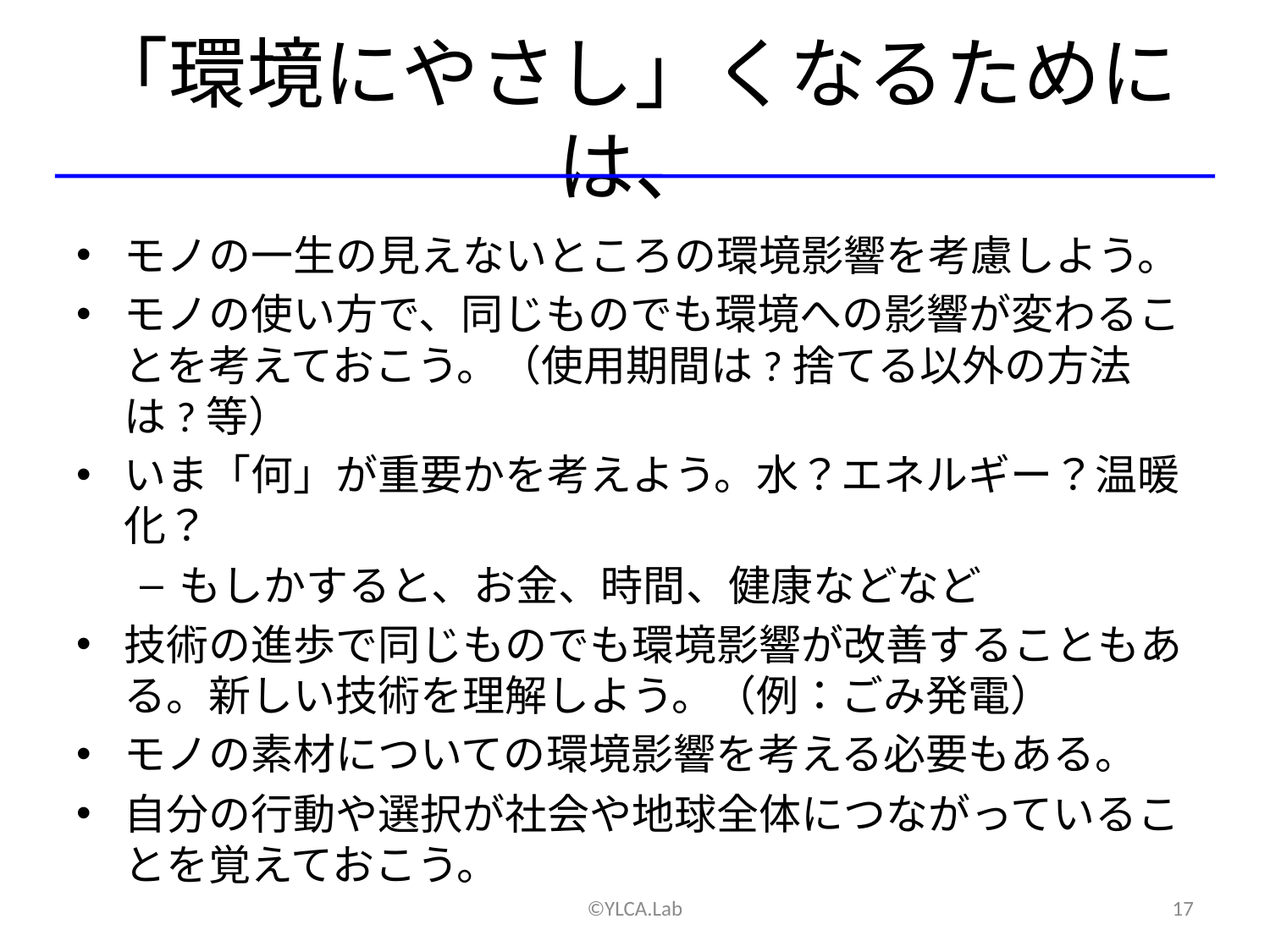

# 「環境にやさし」くなるためには、

モノの一生の見えないところの環境影響を考慮しよう。
モノの使い方で、同じものでも環境への影響が変わることを考えておこう。（使用期間は?捨てる以外の方法は?等）
いま「何」が重要かを考えよう。水？エネルギー？温暖化？
もしかすると、お金、時間、健康などなど
技術の進歩で同じものでも環境影響が改善することもある。新しい技術を理解しよう。（例：ごみ発電）
モノの素材についての環境影響を考える必要もある。
自分の行動や選択が社会や地球全体につながっていることを覚えておこう。
©YLCA.Lab
17